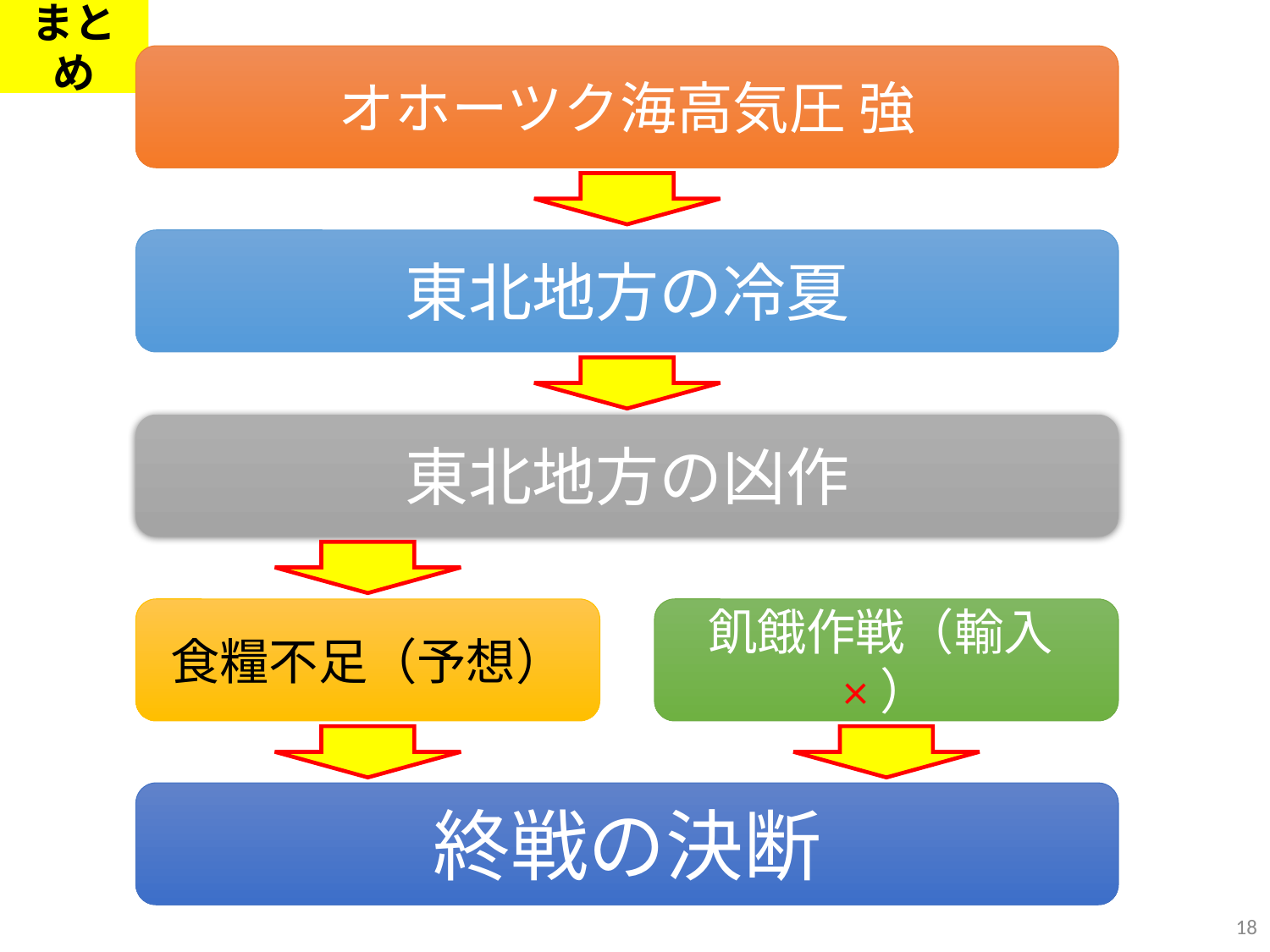

まとめ
オホーツク海高気圧 強

東北地方の冷夏

東北地方の凶作

食糧不足（予想）
飢餓作戦（輸入×）

終戦の決断
18